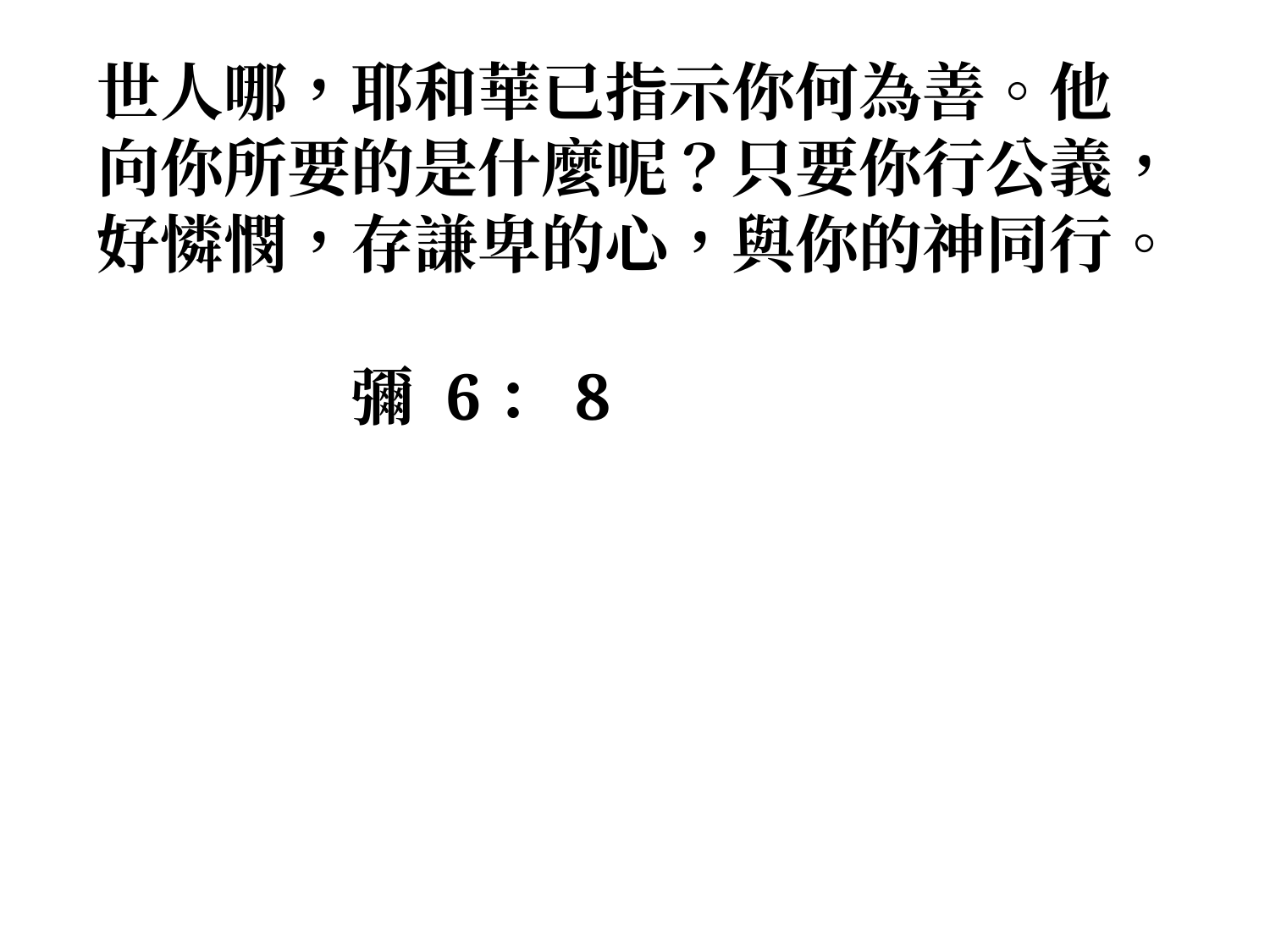

世人哪，耶和華已指示你何為善。他向你所要的是什麼呢？只要你行公義，好憐憫，存謙卑的心，與你的神同行。										彌 6：8